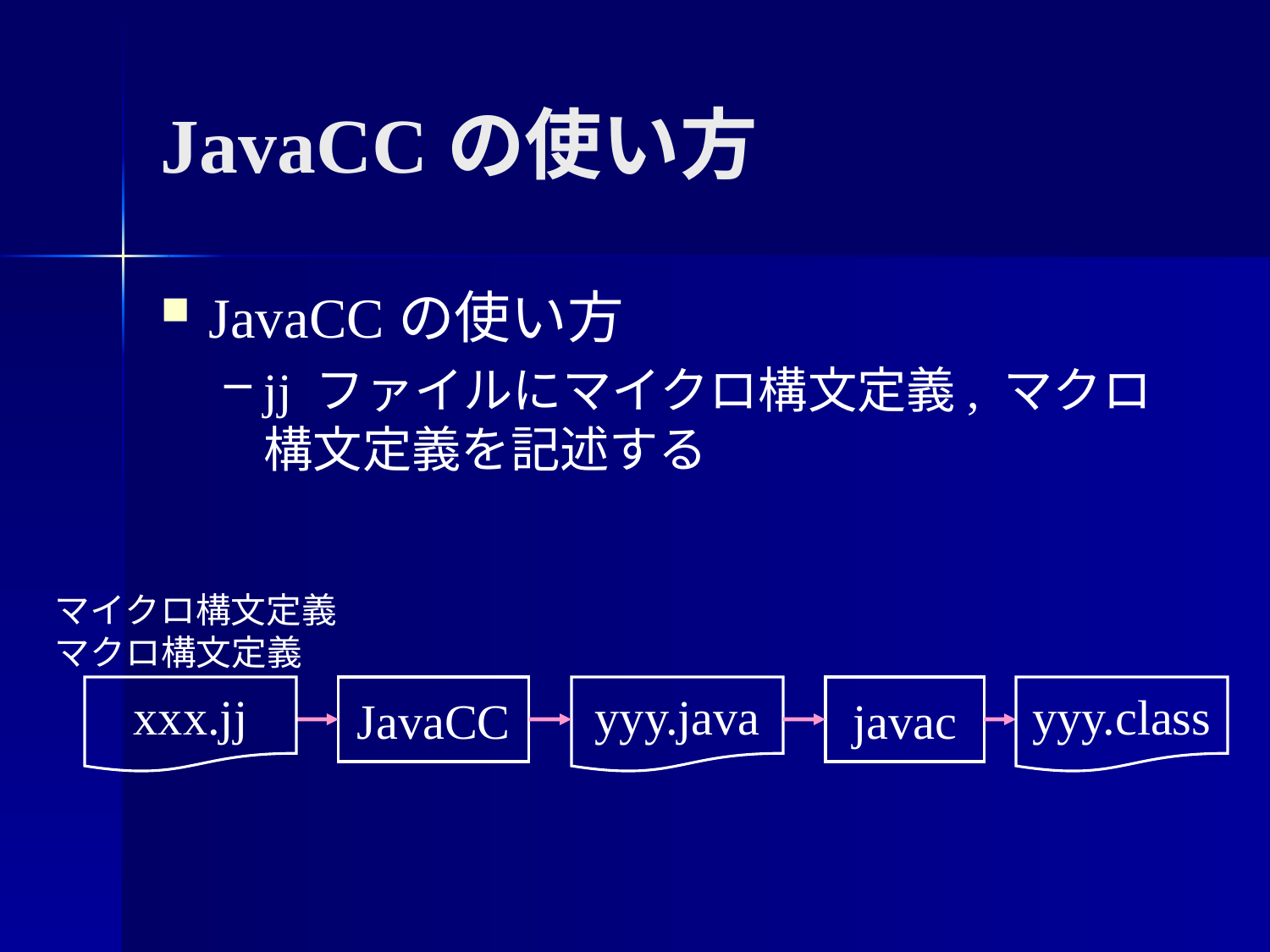

JavaCCの使い方
JavaCCの使い方
jj ファイルにマイクロ構文定義, マクロ構文定義を記述する
マイクロ構文定義
マクロ構文定義
xxx.jj
JavaCC
yyy.java

javac
yyy.class